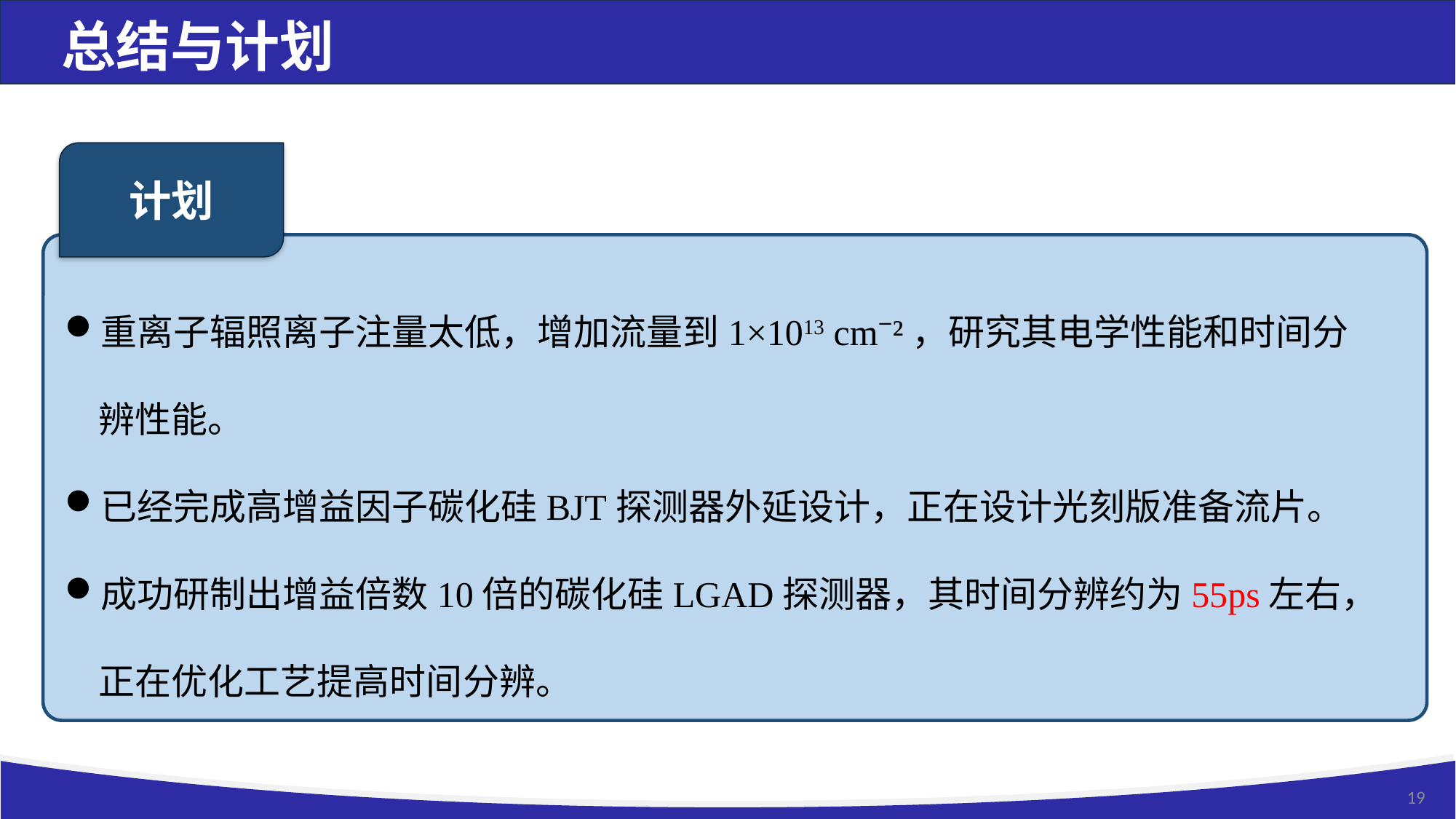

Device Structure
   总结与计划
计划

重离子辐照离子注量太低，增加流量到1×1013 cm⁻²，研究其电学性能和时间分辨性能。
已经完成高增益因子碳化硅BJT探测器外延设计，正在设计光刻版准备流片。
成功研制出增益倍数10倍的碳化硅LGAD探测器，其时间分辨约为55ps左右，正在优化工艺提高时间分辨。
19